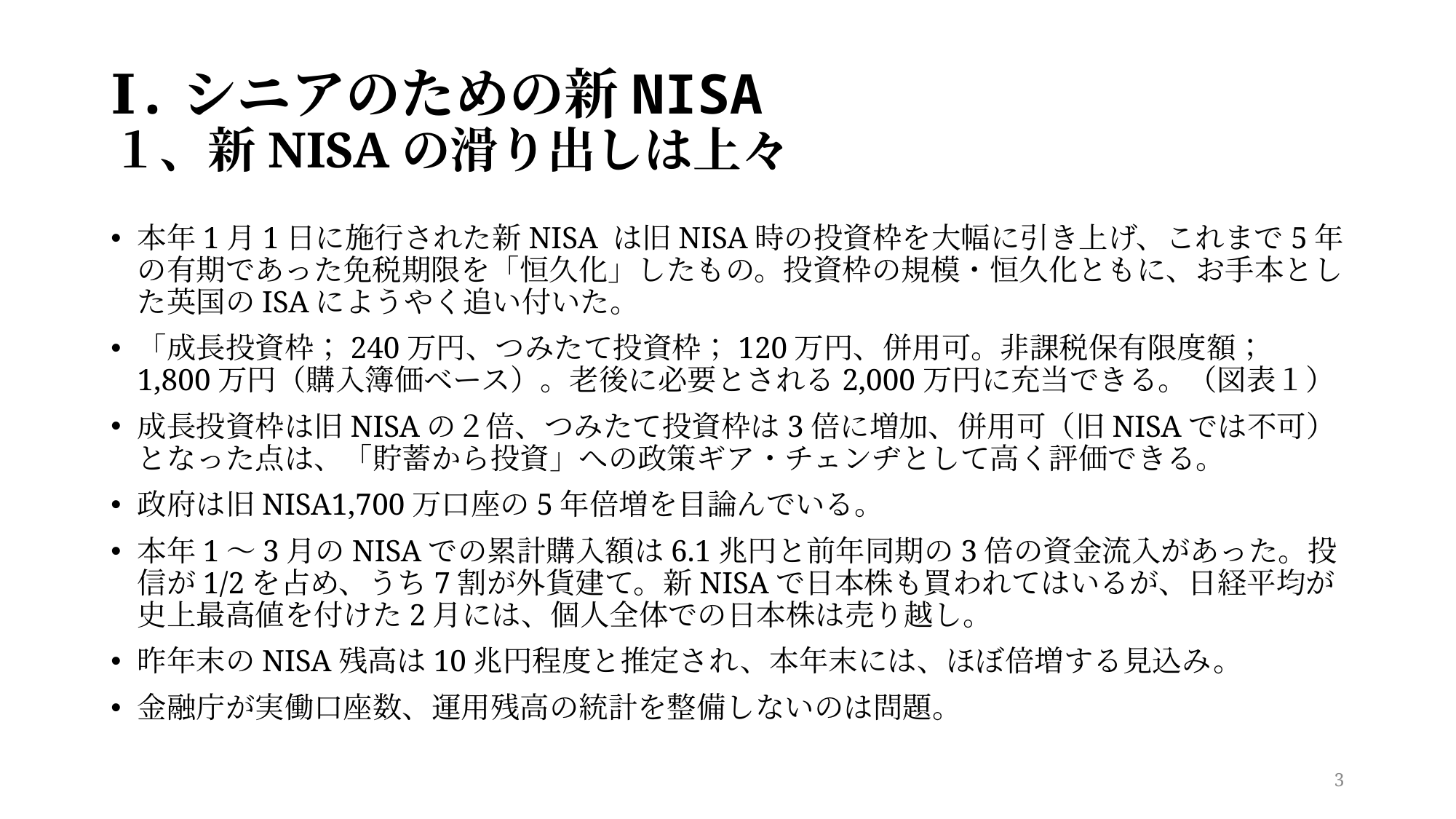

# Ⅰ.シニアのための新NISA １、新NISAの滑り出しは上々
本年1月1日に施行された新NISA は旧NISA時の投資枠を大幅に引き上げ、これまで5年の有期であった免税期限を「恒久化」したもの。投資枠の規模・恒久化ともに、お手本とした英国のISAにようやく追い付いた。
「成長投資枠；240万円、つみたて投資枠；120万円、併用可。非課税保有限度額；1,800万円（購入簿価ベース）。老後に必要とされる2,000万円に充当できる。（図表１）
成長投資枠は旧NISAの２倍、つみたて投資枠は3倍に増加、併用可（旧NISAでは不可）となった点は、「貯蓄から投資」への政策ギア・チェンヂとして高く評価できる。
政府は旧NISA1,700万口座の5年倍増を目論んでいる。
本年1～3月のNISAでの累計購入額は6.1兆円と前年同期の3倍の資金流入があった。投信が1/2を占め、うち7割が外貨建て。新NISAで日本株も買われてはいるが、日経平均が史上最高値を付けた2月には、個人全体での日本株は売り越し。
昨年末のNISA残高は10兆円程度と推定され、本年末には、ほぼ倍増する見込み。
金融庁が実働口座数、運用残高の統計を整備しないのは問題。
3